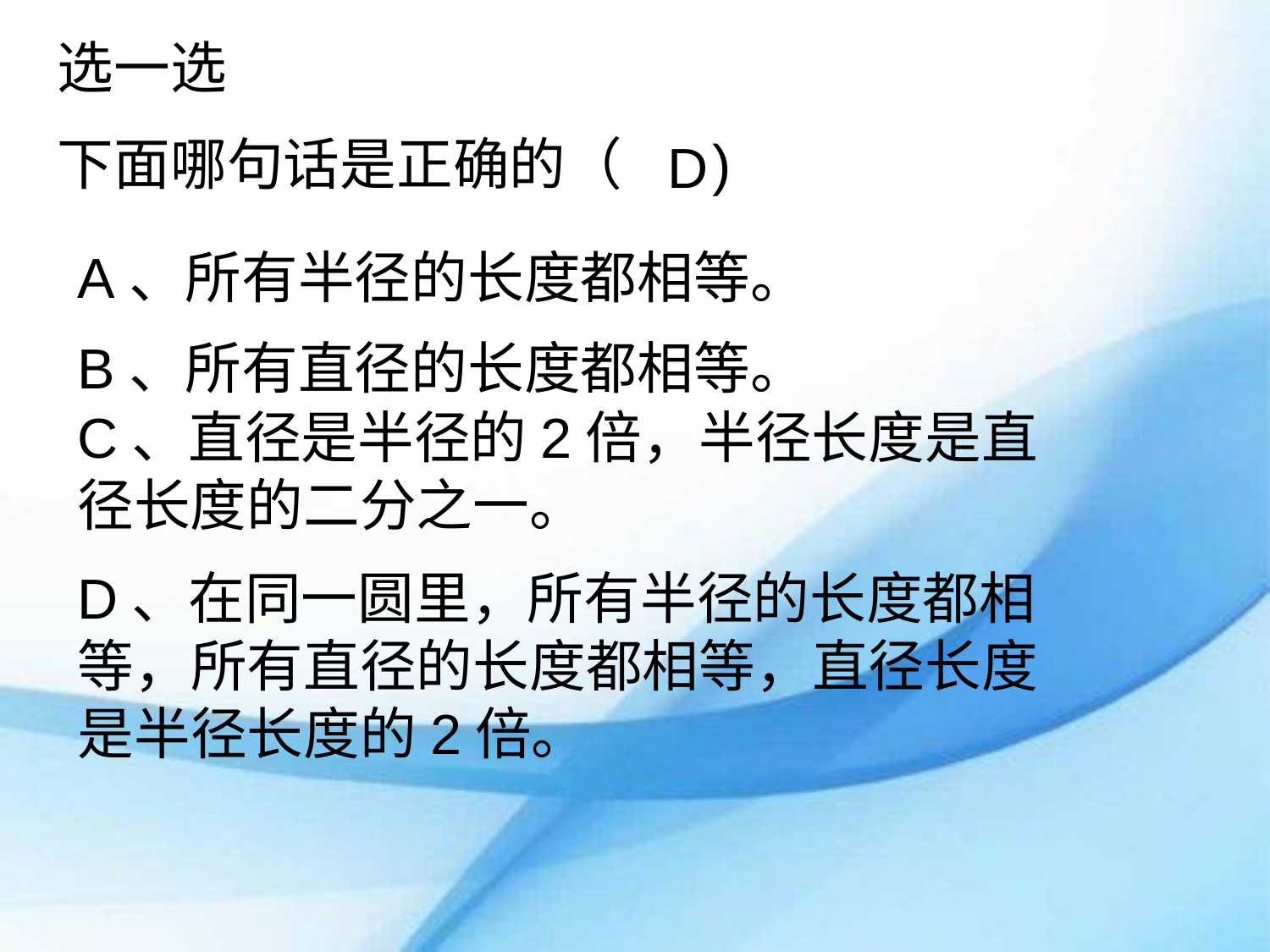

选一选
下面哪句话是正确的（      )
D

A、所有半径的长度都相等。
B、所有直径的长度都相等。

C、直径是半径的2倍，半径长度是直径长度的二分之一。
D、在同一圆里，所有半径的长度都相等，所有直径的长度都相等，直径长度是半径长度的2倍。